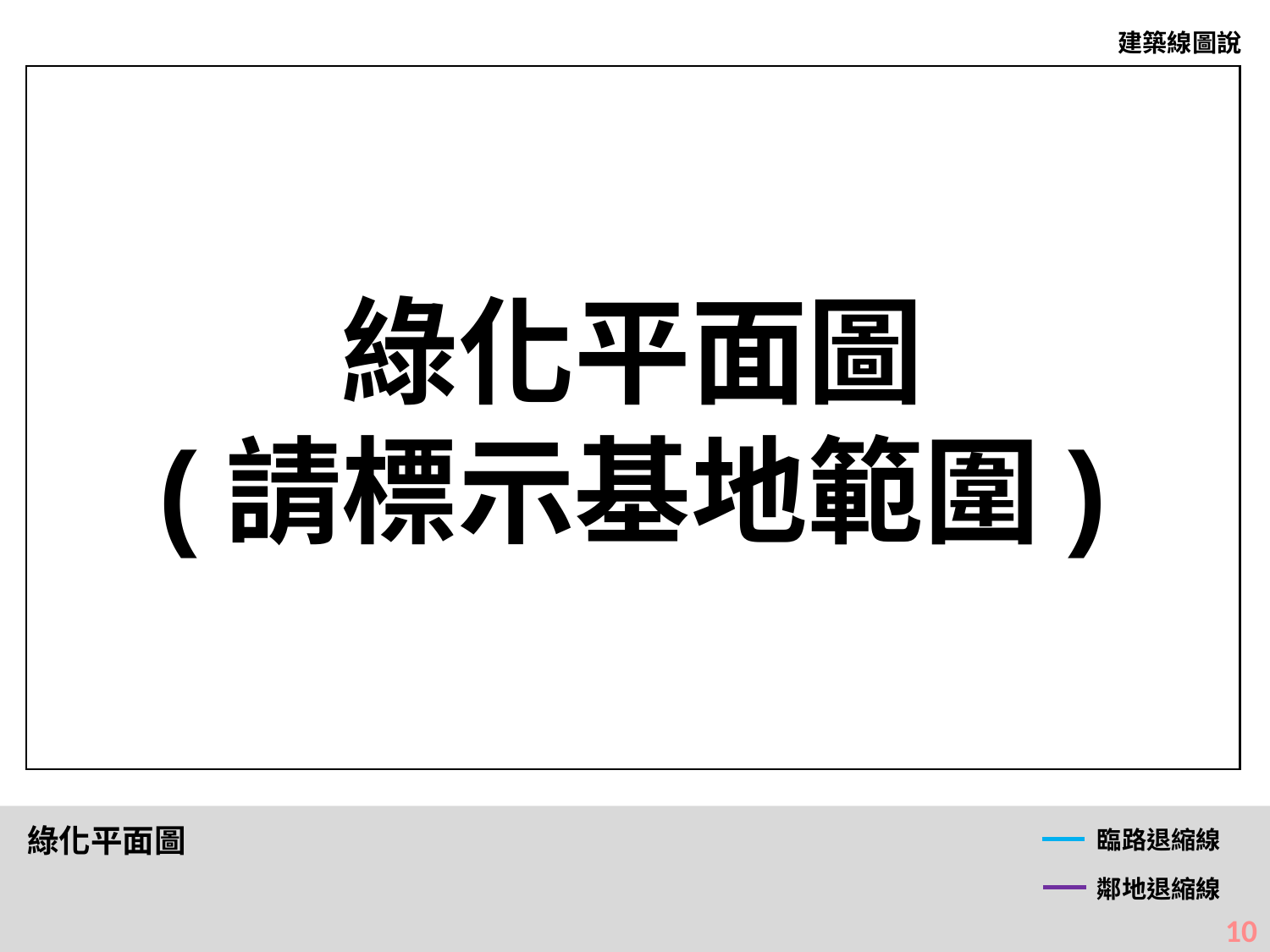

建築線圖說
綠化平面圖
(請標示基地範圍)

綠化平面圖
臨路退縮線
鄰地退縮線
10